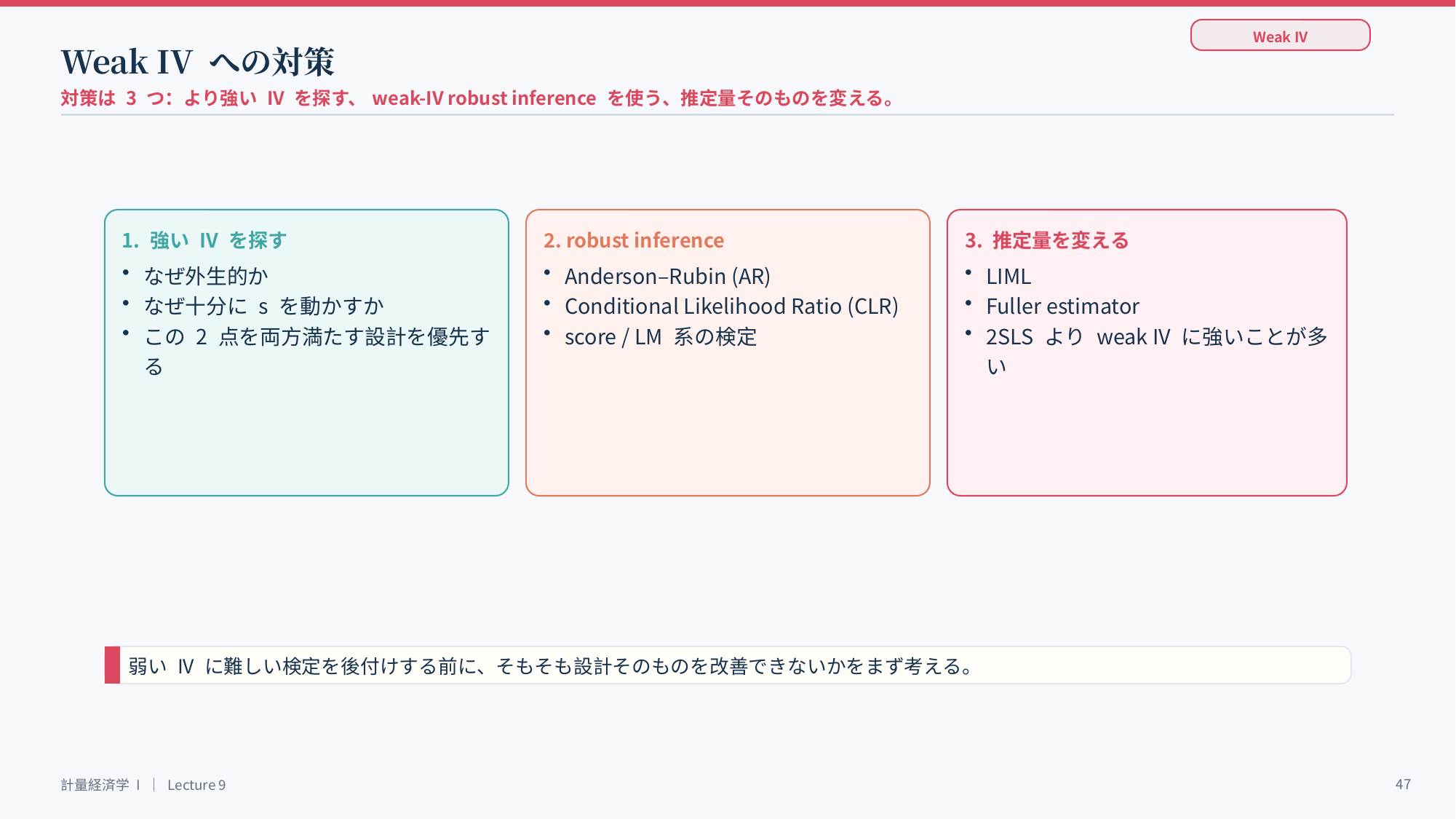

Weak IV
Weak IV への対策
対策は 3 つ：より強い IV を探す、weak-IV robust inference を使う、推定量そのものを変える。

1. 強い IV を探す
2. robust inference
3. 推定量を変える
なぜ外生的か
なぜ十分に s を動かすか
この 2 点を両方満たす設計を優先する
Anderson–Rubin (AR)
Conditional Likelihood Ratio (CLR)
score / LM 系の検定
LIML
Fuller estimator
2SLS より weak IV に強いことが多い

弱い IV に難しい検定を後付けする前に、そもそも設計そのものを改善できないかをまず考える。
47
計量経済学 I ｜ Lecture 9